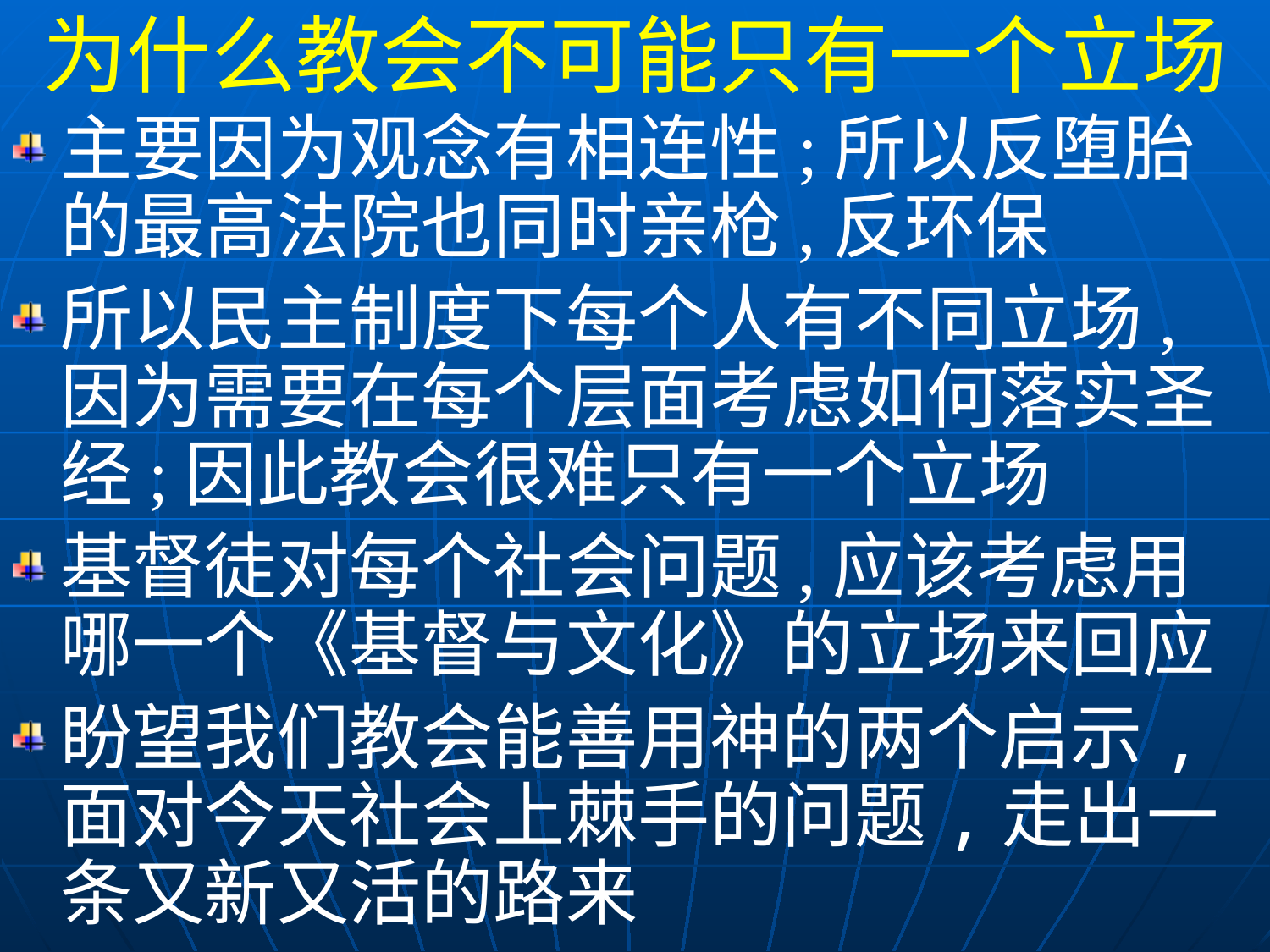

为什么教会不可能只有一个立场
主要因为观念有相连性;所以反堕胎的最高法院也同时亲枪,反环保
所以民主制度下每个人有不同立场,因为需要在每个层面考虑如何落实圣经;因此教会很难只有一个立场
基督徒对每个社会问题,应该考虑用哪一个《基督与文化》的立场来回应
盼望我们教会能善用神的两个启示,面对今天社会上棘手的问题,走出一条又新又活的路来